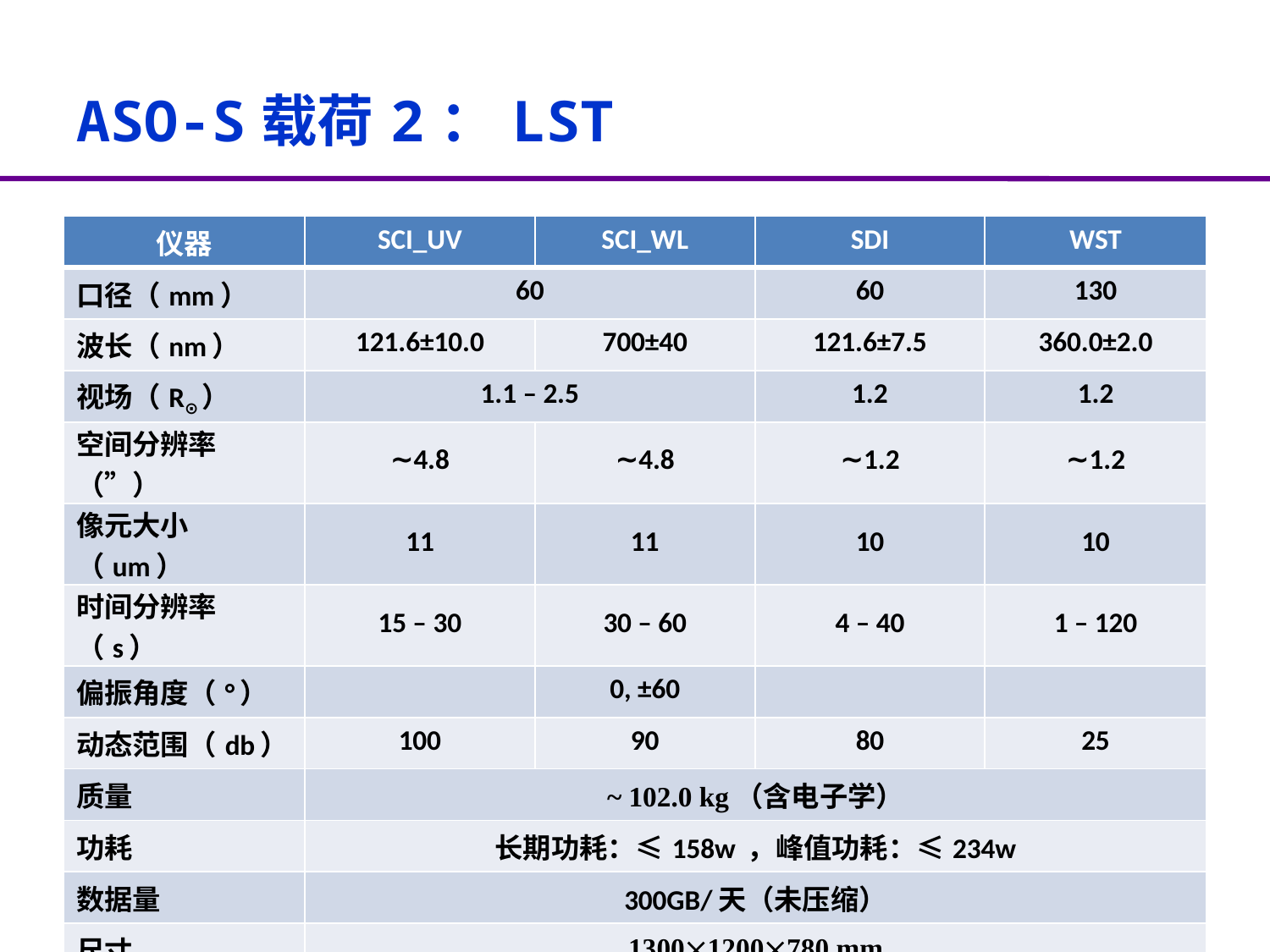

# ASO-S载荷2：LST
| 仪器 | SCI\_UV | SCI\_WL | SDI | WST |
| --- | --- | --- | --- | --- |
| 口径（mm） | 60 |  | 60 | 130 |
| 波长（nm） | 121.6±10.0 | 700±40 | 121.6±7.5 | 360.0±2.0 |
| 视场（R⊙） | 1.1 – 2.5 |  | 1.2 | 1.2 |
| 空间分辨率（”） | ∼4.8 | ∼4.8 | ∼1.2 | ∼1.2 |
| 像元大小（um） | 11 | 11 | 10 | 10 |
| 时间分辨率（s） | 15 – 30 | 30 – 60 | 4 – 40 | 1 – 120 |
| 偏振角度（°） |  | 0, ±60 |  |  |
| 动态范围（db） | 100 | 90 | 80 | 25 |
| 质量 | ~ 102.0 kg（含电子学） |  |  |  |
| 功耗 | 长期功耗：≤158w ，峰值功耗：≤234w |  |  |  |
| 数据量 | 300GB/天（未压缩） |  |  |  |
| 尺寸 | 1300×1200×780 mm |  |  |  |